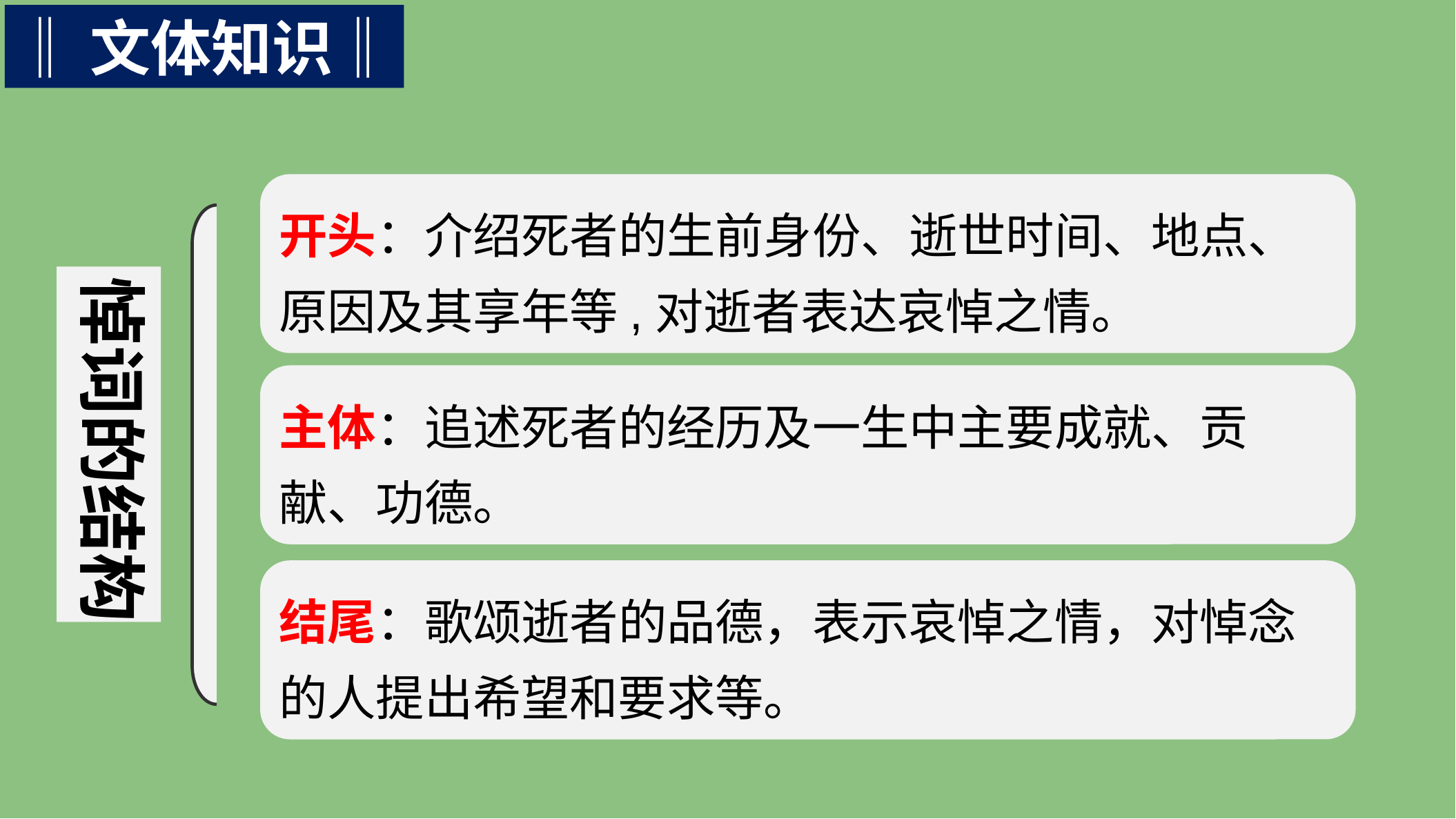

‖文体知识‖
开头：介绍死者的生前身份、逝世时间、地点、原因及其享年等,对逝者表达哀悼之情。

悼词的结构
主体：追述死者的经历及一生中主要成就、贡献、功德。
结尾：歌颂逝者的品德，表示哀悼之情，对悼念的人提出希望和要求等。